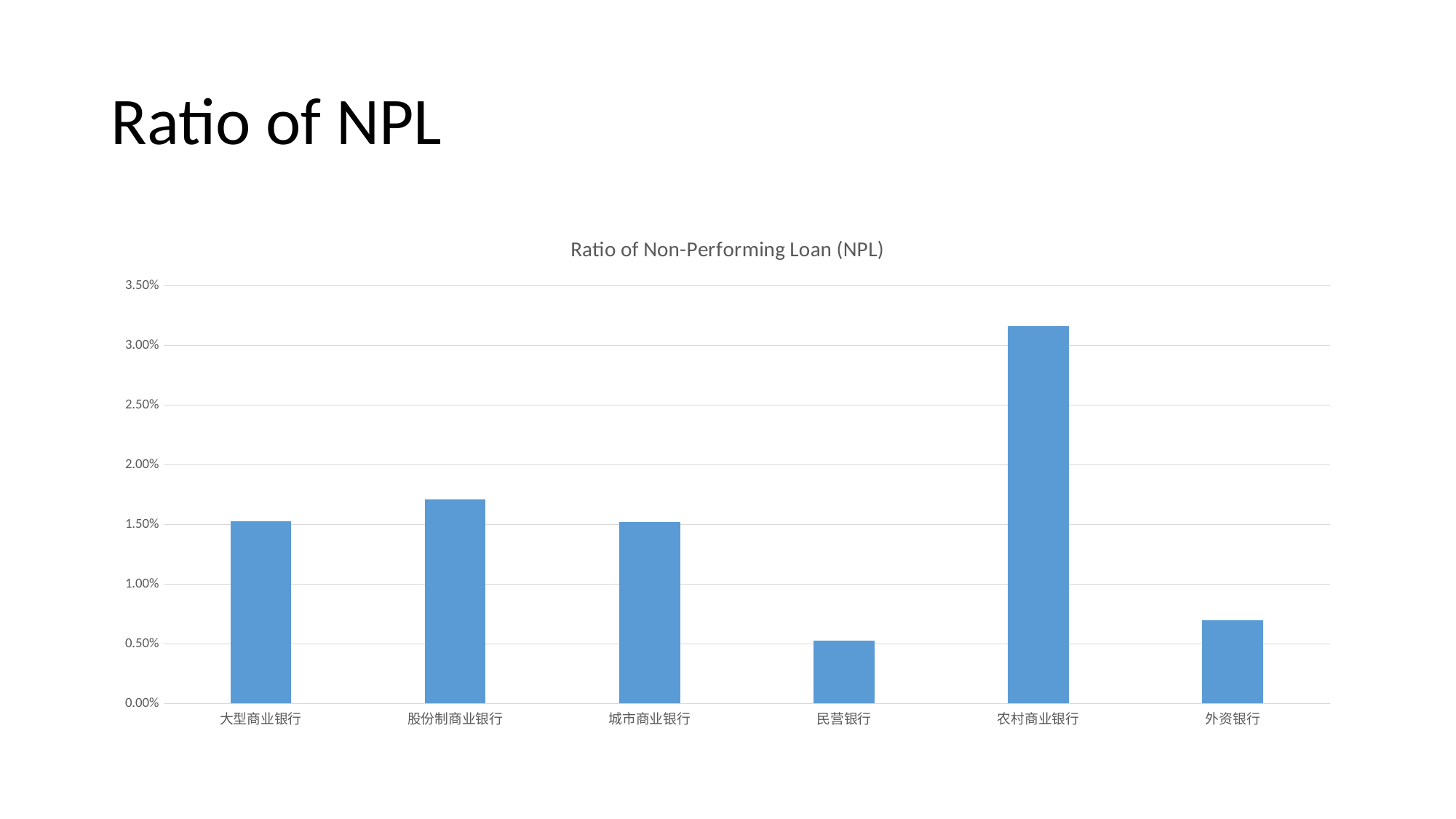

# Ratio of NPL

### Chart: Ratio of Non-Performing Loan (NPL)

| Category |  |
|---|---|
| 大型商业银行 | 0.0153 |
| 股份制商业银行 | 0.0171 |
| 城市商业银行 | 0.0152 |
| 民营银行 | 0.0053 |
| 农村商业银行 | 0.0316 |
| 外资银行 | 0.007 |